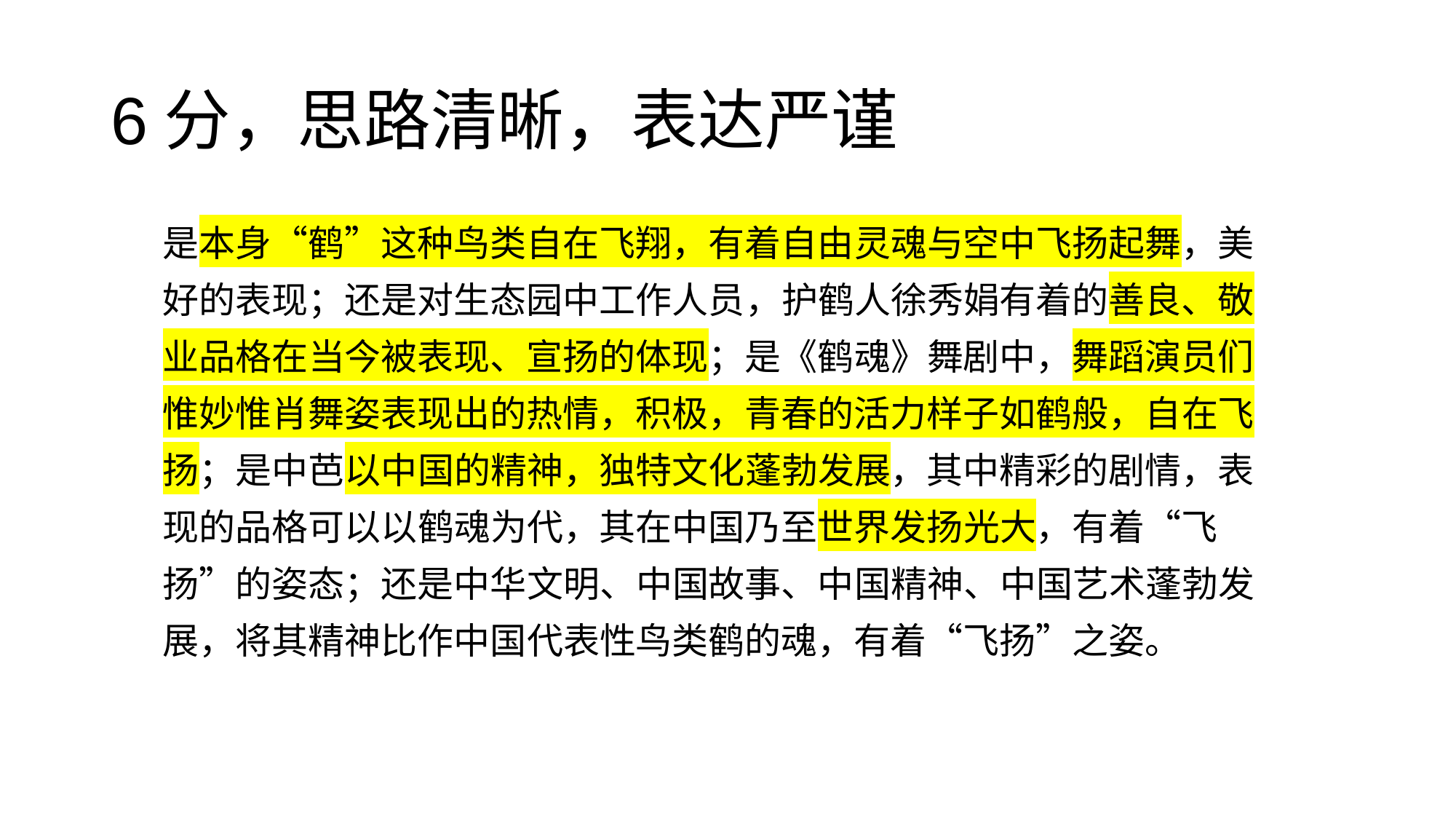

# 6分，思路清晰，表达严谨
是本身“鹤”这种鸟类自在飞翔，有着自由灵魂与空中飞扬起舞，美好的表现；还是对生态园中工作人员，护鹤人徐秀娟有着的善良、敬业品格在当今被表现、宣扬的体现；是《鹤魂》舞剧中，舞蹈演员们惟妙惟肖舞姿表现出的热情，积极，青春的活力样子如鹤般，自在飞扬；是中芭以中国的精神，独特文化蓬勃发展，其中精彩的剧情，表现的品格可以以鹤魂为代，其在中国乃至世界发扬光大，有着“飞扬”的姿态；还是中华文明、中国故事、中国精神、中国艺术蓬勃发展，将其精神比作中国代表性鸟类鹤的魂，有着“飞扬”之姿。